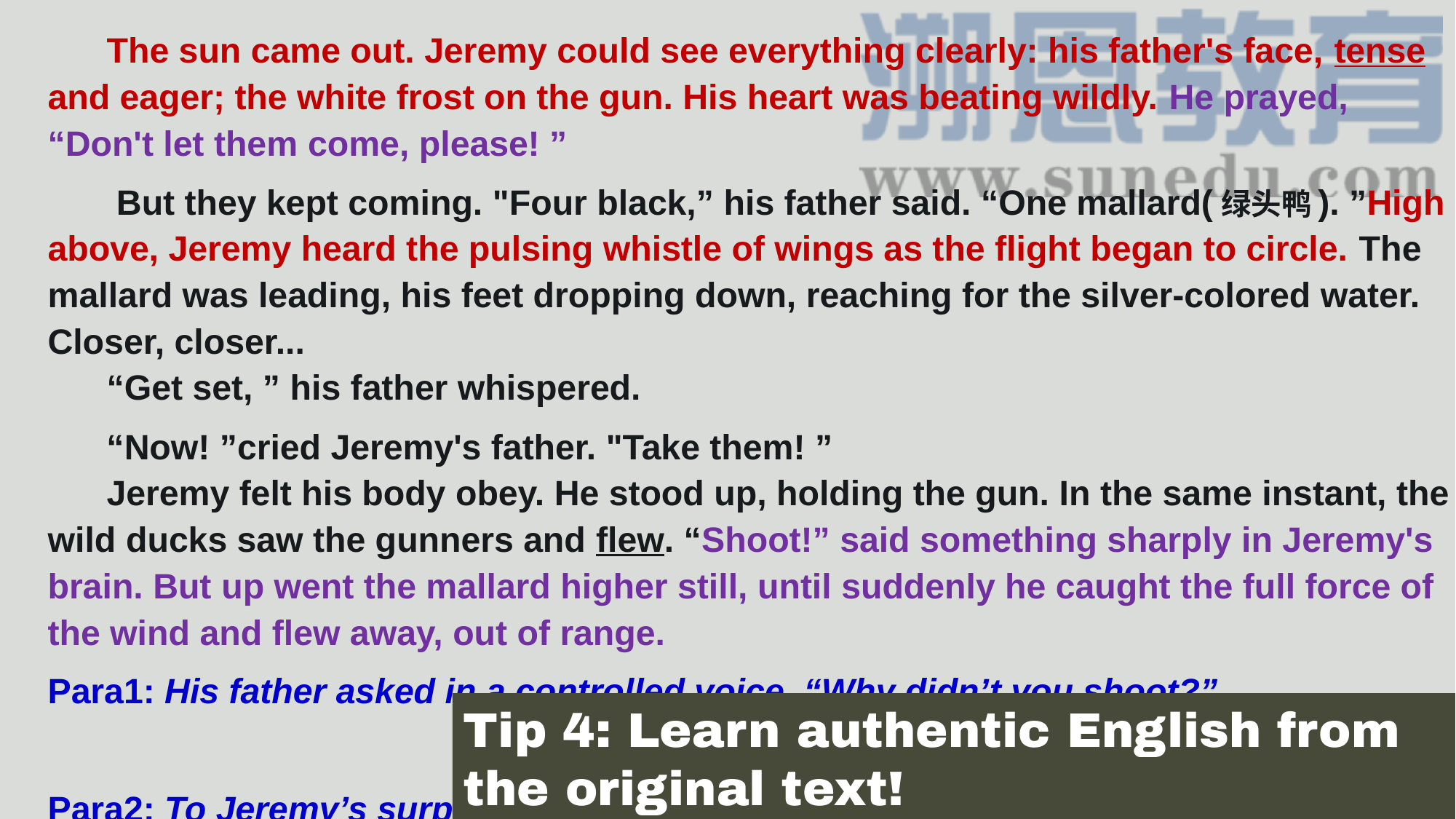

The sun came out. Jeremy could see everything clearly: his father's face, tense and eager; the white frost on the gun. His heart was beating wildly. He prayed, “Don't let them come, please! ”
       But they kept coming. "Four black,” his father said. “One mallard(绿头鸭). ”High above, Jeremy heard the pulsing whistle of wings as the flight began to circle. The mallard was leading, his feet dropping down, reaching for the silver-colored water. Closer, closer...
      “Get set, ” his father whispered.
      “Now! ”cried Jeremy's father. "Take them! ”
      Jeremy felt his body obey. He stood up, holding the gun. In the same instant, the wild ducks saw the gunners and flew. “Shoot!” said something sharply in Jeremy's brain. But up went the mallard higher still, until suddenly he caught the full force of the wind and flew away, out of range.
Para1: His father asked in a controlled voice, “Why didn’t you shoot?”

Para2: To Jeremy’s surprise, his father was handing the camera to him.
Tip 4: Learn authentic English from the original text!